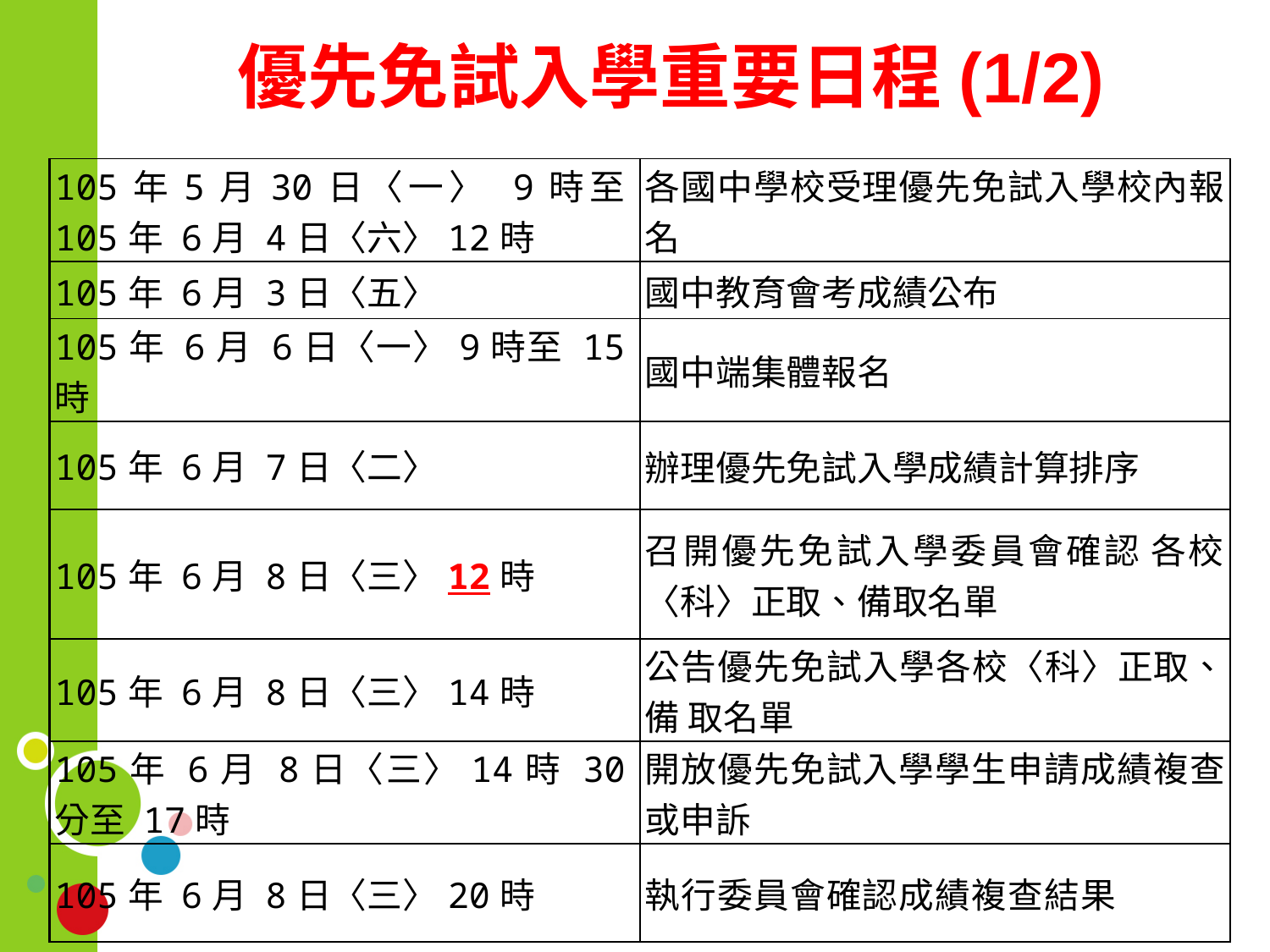

# 優先免試入學重要日程(1/2)
| 105年5月30日〈一〉 9時至105年 6月 4日〈六〉12時 | 各國中學校受理優先免試入學校內報名 |
| --- | --- |
| 105年 6月 3日〈五〉 | 國中教育會考成績公布 |
| 105年 6月 6日〈一〉9時至 15時 | 國中端集體報名 |
| 105年 6月 7日〈二〉 | 辦理優先免試入學成績計算排序 |
| 105年 6月 8日〈三〉12時 | 召開優先免試入學委員會確認 各校 〈科〉正取、備取名單 |
| 105年 6月 8日〈三〉14時 | 公告優先免試入學各校〈科〉正取、備 取名單 |
| 105年 6月 8日〈三〉14時 30分至 17時 | 開放優先免試入學學生申請成績複查或申訴 |
| 105年 6月 8日〈三〉20時 | 執行委員會確認成績複查結果 |